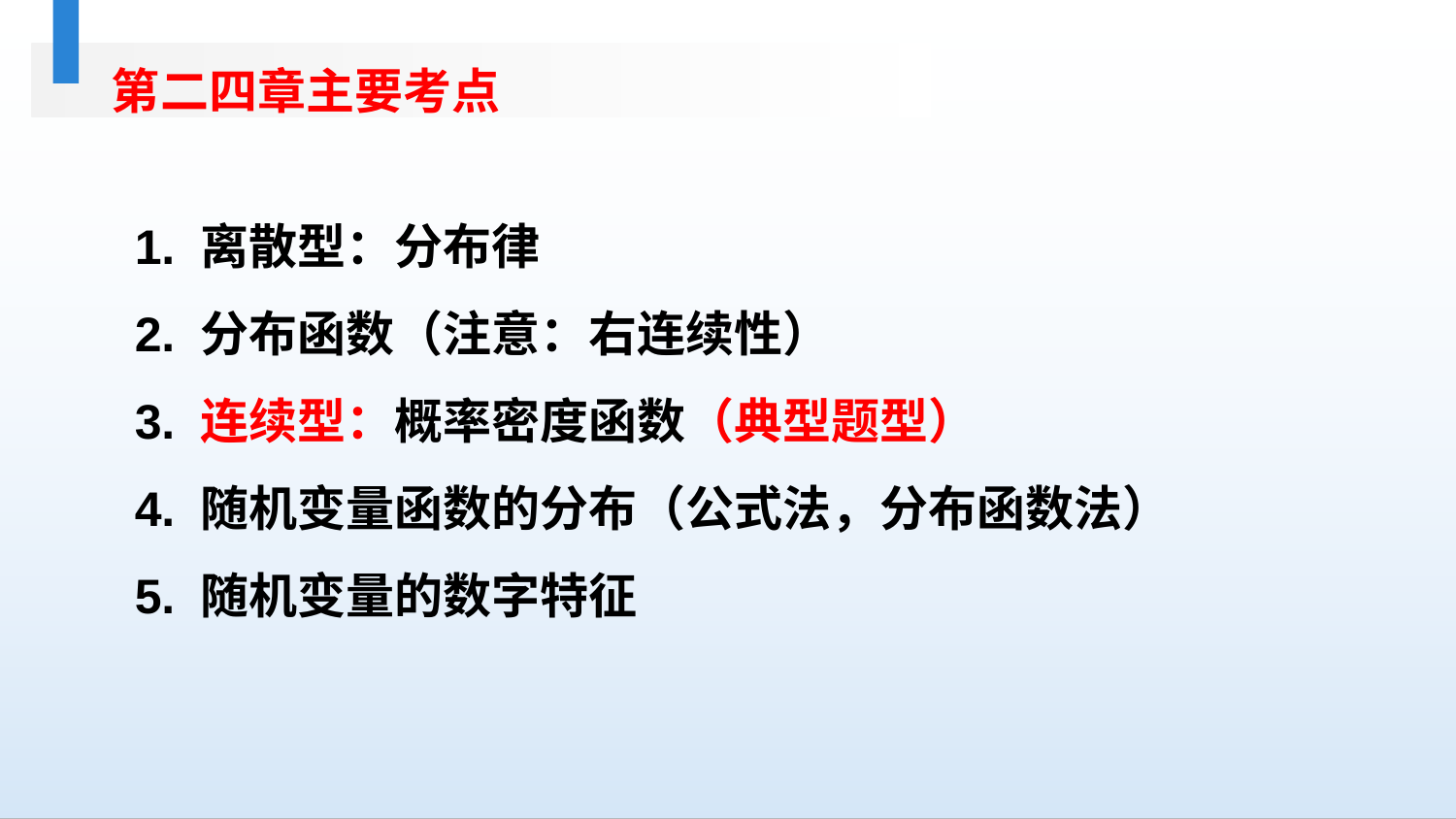

第二四章主要考点
1. 离散型：分布律
2. 分布函数（注意：右连续性）
3. 连续型：概率密度函数（典型题型）
4. 随机变量函数的分布（公式法，分布函数法）
5. 随机变量的数字特征